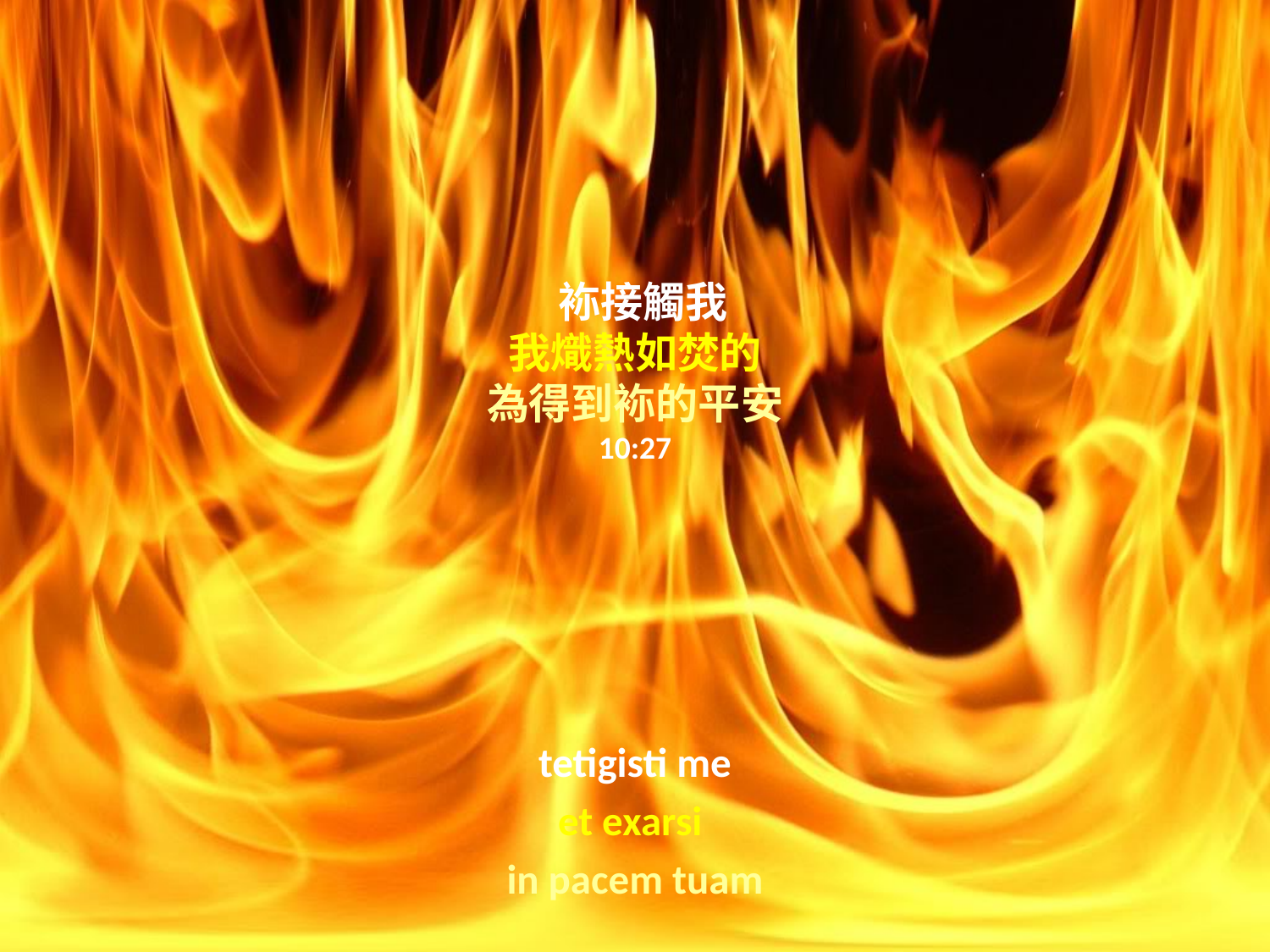

# 袮接觸我 我熾熱如焚的 為得到袮的平安 10:27
tetigisti me
et exarsi
in pacem tuam